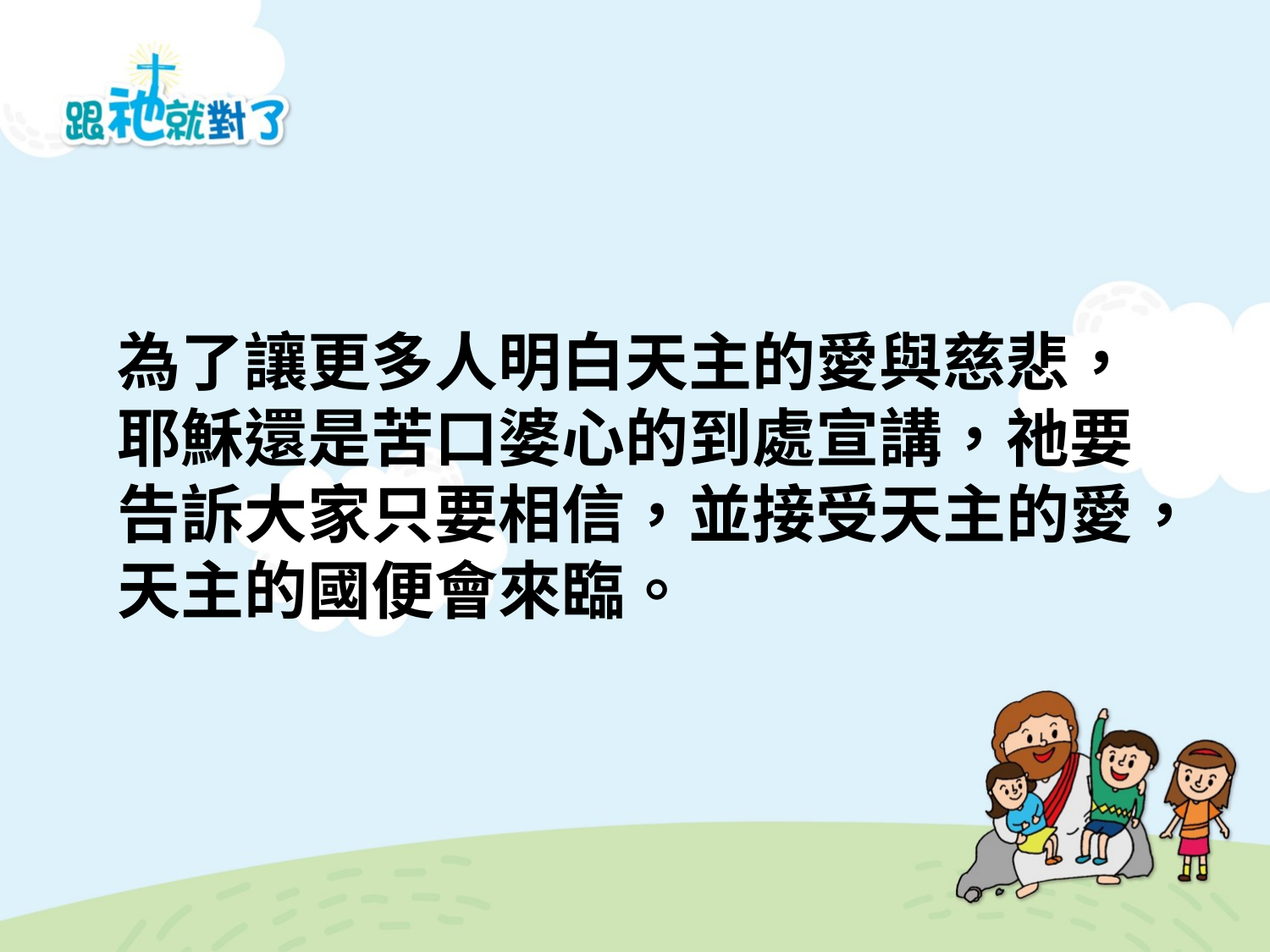

為了讓更多人明白天主的愛與慈悲，耶穌還是苦口婆心的到處宣講，祂要告訴大家只要相信，並接受天主的愛，天主的國便會來臨。